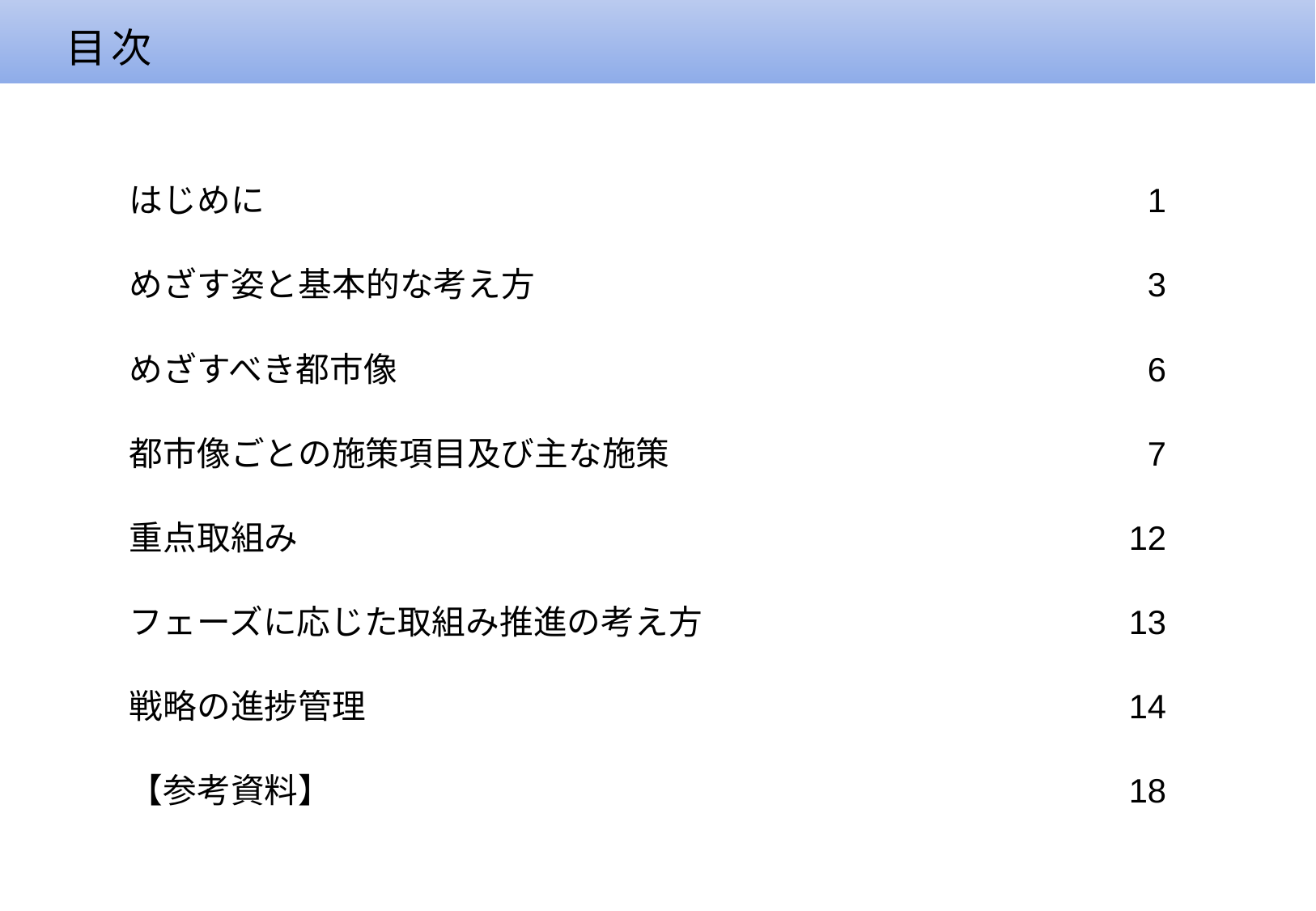

目次
はじめに

めざす姿と基本的な考え方

めざすべき都市像

都市像ごとの施策項目及び主な施策

重点取組み

フェーズに応じた取組み推進の考え方

戦略の進捗管理

【参考資料】
1

3

6

7

12

13

14

18